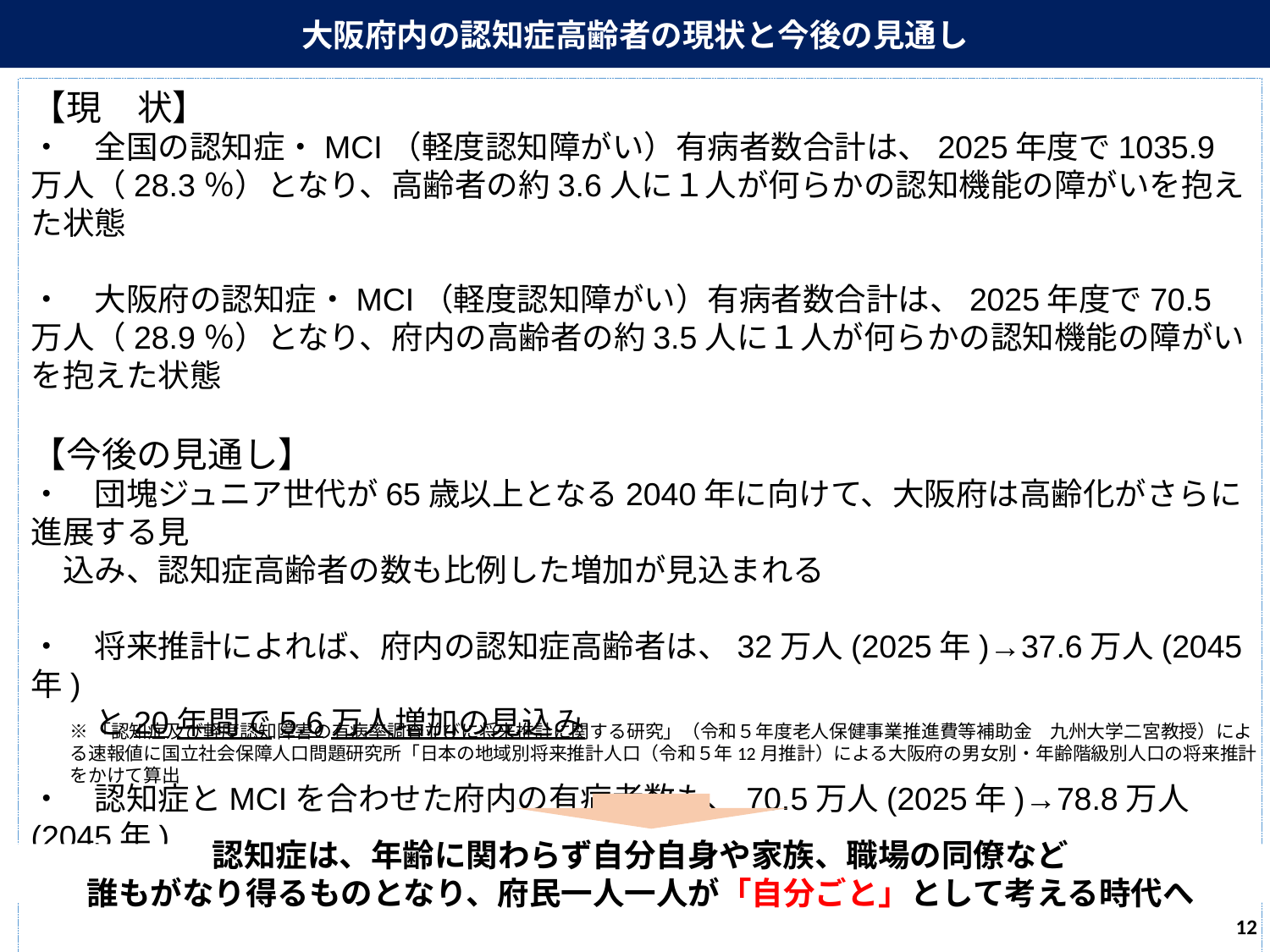

大阪府内の認知症高齢者の現状と今後の見通し
【現　状】
・　全国の認知症・MCI（軽度認知障がい）有病者数合計は、2025年度で1035.9万人（28.3％）となり、高齢者の約3.6人に１人が何らかの認知機能の障がいを抱えた状態

・　大阪府の認知症・MCI（軽度認知障がい）有病者数合計は、2025年度で70.5万人（28.9％）となり、府内の高齢者の約3.5人に１人が何らかの認知機能の障がいを抱えた状態

【今後の見通し】
・　団塊ジュニア世代が65歳以上となる2040年に向けて、大阪府は高齢化がさらに進展する見
　込み、認知症高齢者の数も比例した増加が見込まれる

・　将来推計によれば、府内の認知症高齢者は、32万人(2025年)→37.6万人(2045年)
　　と20年間で5.6万人増加の見込み

・　認知症とMCIを合わせた府内の有病者数も、70.5万人(2025年)→78.8万人(2045年)
　　と20年間で８.3万人増加の見込み

※「認知症及び軽度認知障害の有病率調査並びに将来推計に関する研究」（令和５年度老人保健事業推進費等補助金　九州大学二宮教授）による速報値に国立社会保障人口問題研究所「日本の地域別将来推計人口（令和５年12月推計）による大阪府の男女別・年齢階級別人口の将来推計をかけて算出

認知症は、年齢に関わらず自分自身や家族、職場の同僚など
誰もがなり得るものとなり、府民一人一人が「自分ごと」として考える時代へ
12